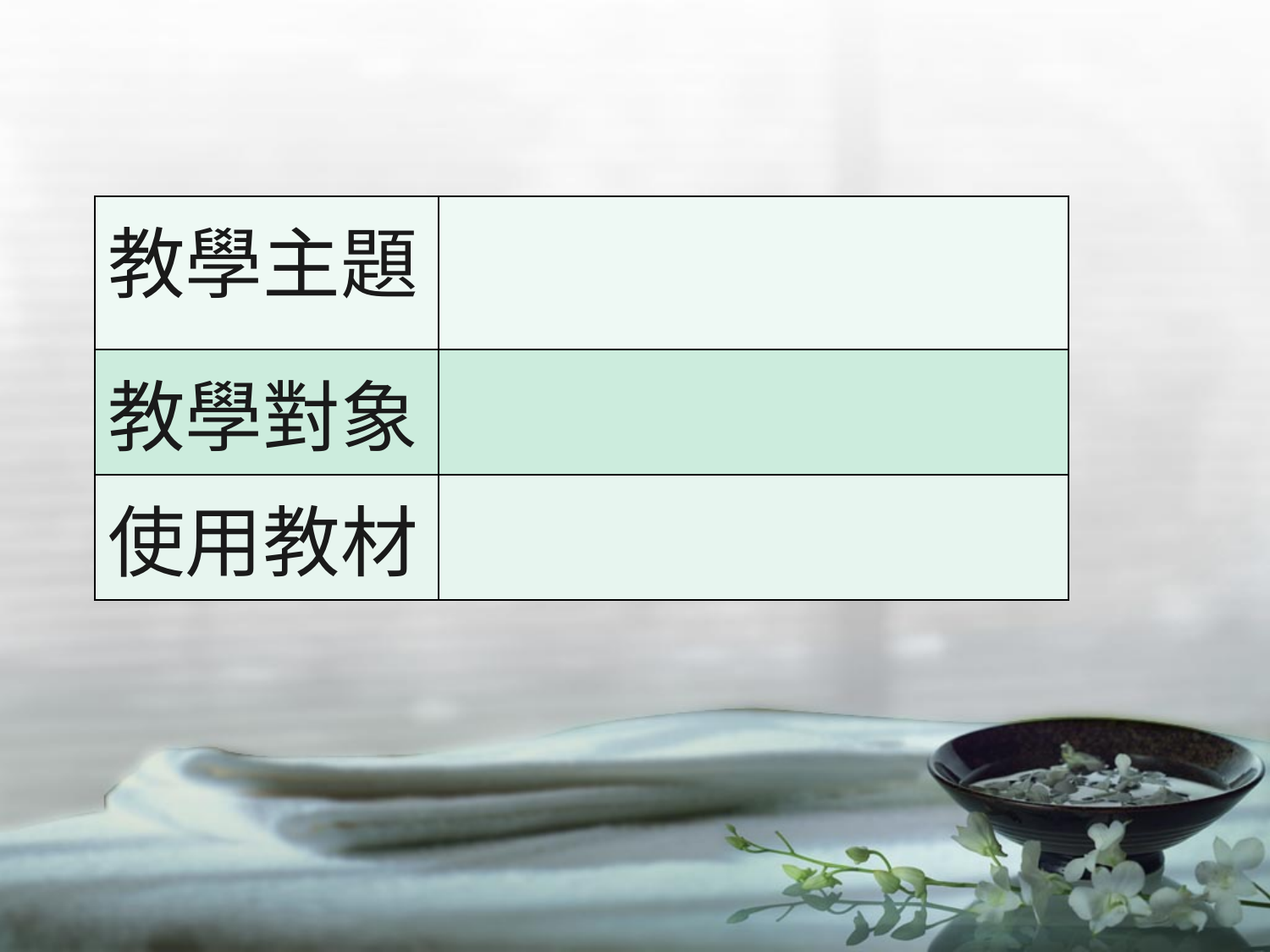

| 教學主題 |  |
| --- | --- |
| 教學對象 |  |
| 使用教材 |  |